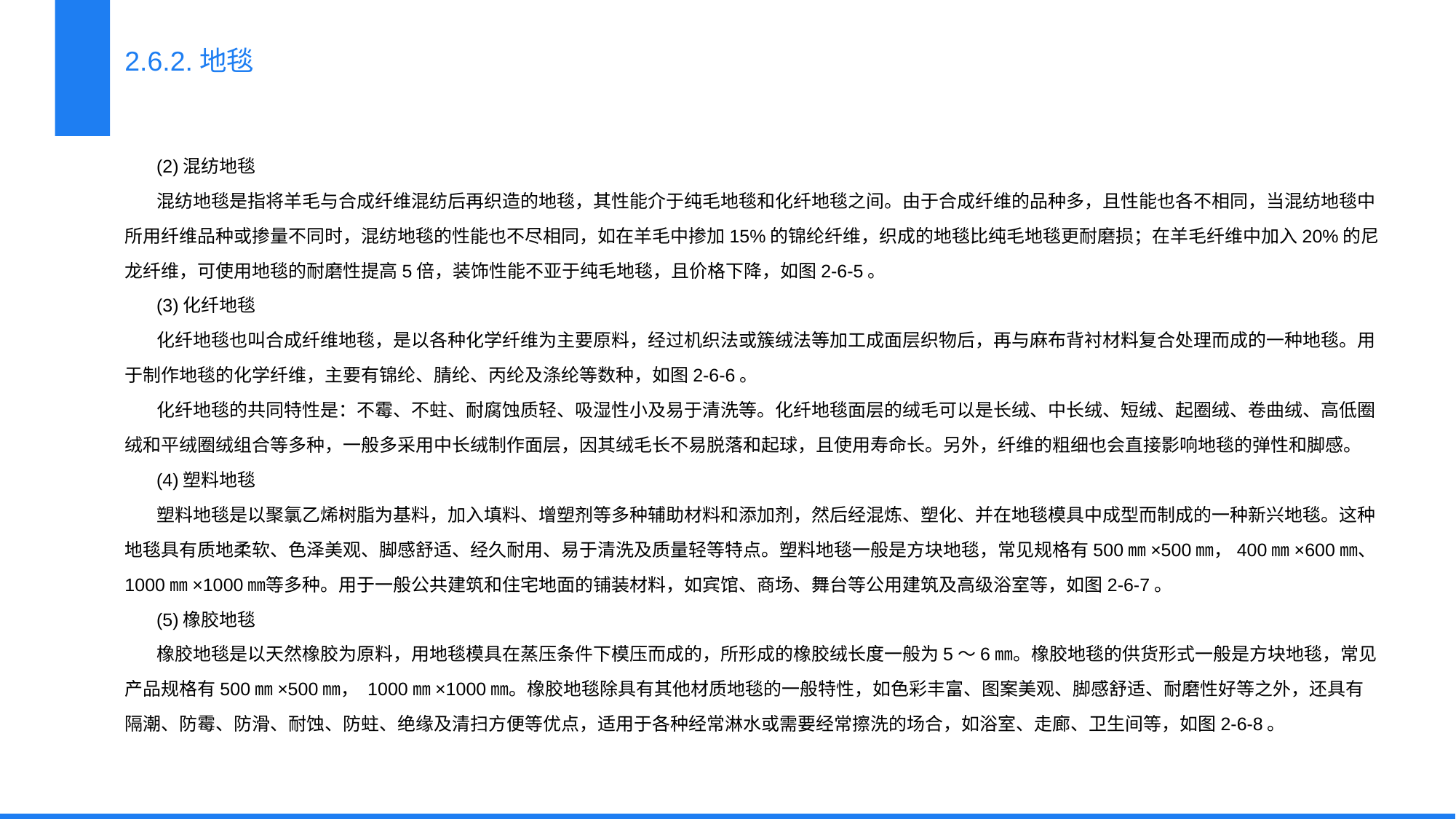

2.6.2.地毯

(2)混纺地毯
混纺地毯是指将羊毛与合成纤维混纺后再织造的地毯，其性能介于纯毛地毯和化纤地毯之间。由于合成纤维的品种多，且性能也各不相同，当混纺地毯中所用纤维品种或掺量不同时，混纺地毯的性能也不尽相同，如在羊毛中掺加15%的锦纶纤维，织成的地毯比纯毛地毯更耐磨损；在羊毛纤维中加入20%的尼龙纤维，可使用地毯的耐磨性提高5倍，装饰性能不亚于纯毛地毯，且价格下降，如图2-6-5。
(3)化纤地毯
化纤地毯也叫合成纤维地毯，是以各种化学纤维为主要原料，经过机织法或簇绒法等加工成面层织物后，再与麻布背衬材料复合处理而成的一种地毯。用于制作地毯的化学纤维，主要有锦纶、腈纶、丙纶及涤纶等数种，如图2-6-6。
化纤地毯的共同特性是：不霉、不蛀、耐腐蚀质轻、吸湿性小及易于清洗等。化纤地毯面层的绒毛可以是长绒、中长绒、短绒、起圈绒、卷曲绒、高低圈绒和平绒圈绒组合等多种，一般多采用中长绒制作面层，因其绒毛长不易脱落和起球，且使用寿命长。另外，纤维的粗细也会直接影响地毯的弹性和脚感。
(4)塑料地毯
塑料地毯是以聚氯乙烯树脂为基料，加入填料、增塑剂等多种辅助材料和添加剂，然后经混炼、塑化、并在地毯模具中成型而制成的一种新兴地毯。这种地毯具有质地柔软、色泽美观、脚感舒适、经久耐用、易于清洗及质量轻等特点。塑料地毯一般是方块地毯，常见规格有500㎜×500㎜，400㎜×600㎜、1000㎜×1000㎜等多种。用于一般公共建筑和住宅地面的铺装材料，如宾馆、商场、舞台等公用建筑及高级浴室等，如图2-6-7。
(5)橡胶地毯
橡胶地毯是以天然橡胶为原料，用地毯模具在蒸压条件下模压而成的，所形成的橡胶绒长度一般为5～6㎜。橡胶地毯的供货形式一般是方块地毯，常见产品规格有500㎜×500㎜， 1000㎜×1000㎜。橡胶地毯除具有其他材质地毯的一般特性，如色彩丰富、图案美观、脚感舒适、耐磨性好等之外，还具有隔潮、防霉、防滑、耐蚀、防蛀、绝缘及清扫方便等优点，适用于各种经常淋水或需要经常擦洗的场合，如浴室、走廊、卫生间等，如图2-6-8。